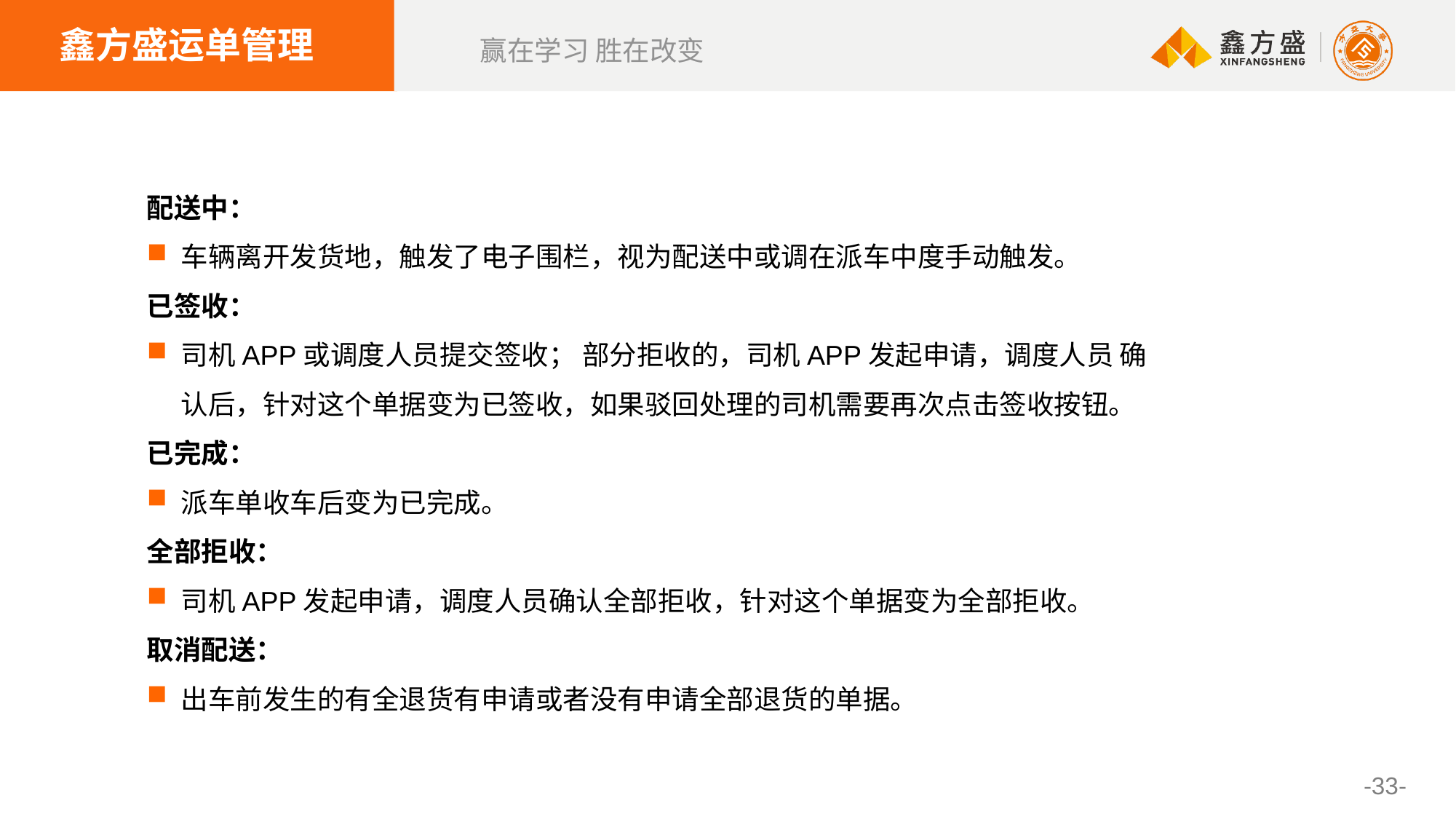

鑫方盛运单管理

配送中：
车辆离开发货地，触发了电子围栏，视为配送中或调在派车中度手动触发。
已签收：
司机APP或调度人员提交签收； 部分拒收的，司机APP发起申请，调度人员 确认后，针对这个单据变为已签收，如果驳回处理的司机需要再次点击签收按钮。
已完成：
派车单收车后变为已完成。
全部拒收：
司机APP发起申请，调度人员确认全部拒收，针对这个单据变为全部拒收。
取消配送：
出车前发生的有全退货有申请或者没有申请全部退货的单据。